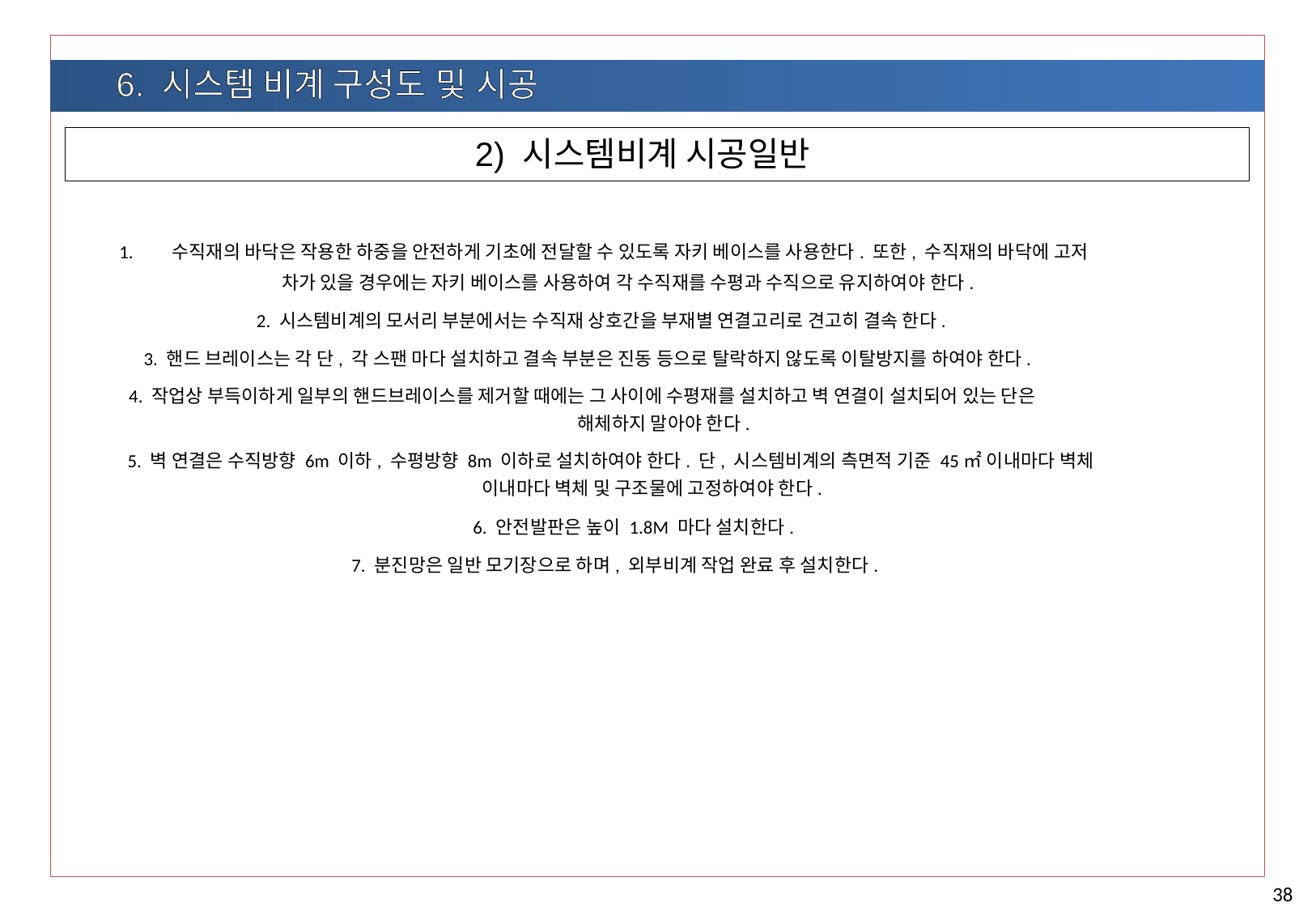

1. 	수직재의 바닥은 작용한 하중을 안전하게 기초에 전달할 수 있도록 자키 베이스를 사용한다. 또한, 수직재의 바닥에 고저
차가 있을 경우에는 자키 베이스를 사용하여 각 수직재를 수평과 수직으로 유지하여야 한다.
2. 시스템비계의 모서리 부분에서는 수직재 상호간을 부재별 연결고리로 견고히 결속 한다.
3. 핸드 브레이스는 각 단, 각 스팬 마다 설치하고 결속 부분은 진동 등으로 탈락하지 않도록 이탈방지를 하여야 한다.
4. 작업상 부득이하게 일부의 핸드브레이스를 제거할 때에는 그 사이에 수평재를 설치하고 벽 연결이 설치되어 있는 단은
해체하지 말아야 한다.
5. 벽 연결은 수직방향 6m 이하, 수평방향 8m 이하로 설치하여야 한다. 단, 시스템비계의 측면적 기준 45㎡ 이내마다 벽체
이내마다 벽체 및 구조물에 고정하여야 한다.
6. 안전발판은 높이 1.8M 마다 설치한다.
7. 분진망은 일반 모기장으로 하며, 외부비계 작업 완료 후 설치한다.

6. 시스템 비계 구성도 및 시공
2) 시스템비계 시공일반